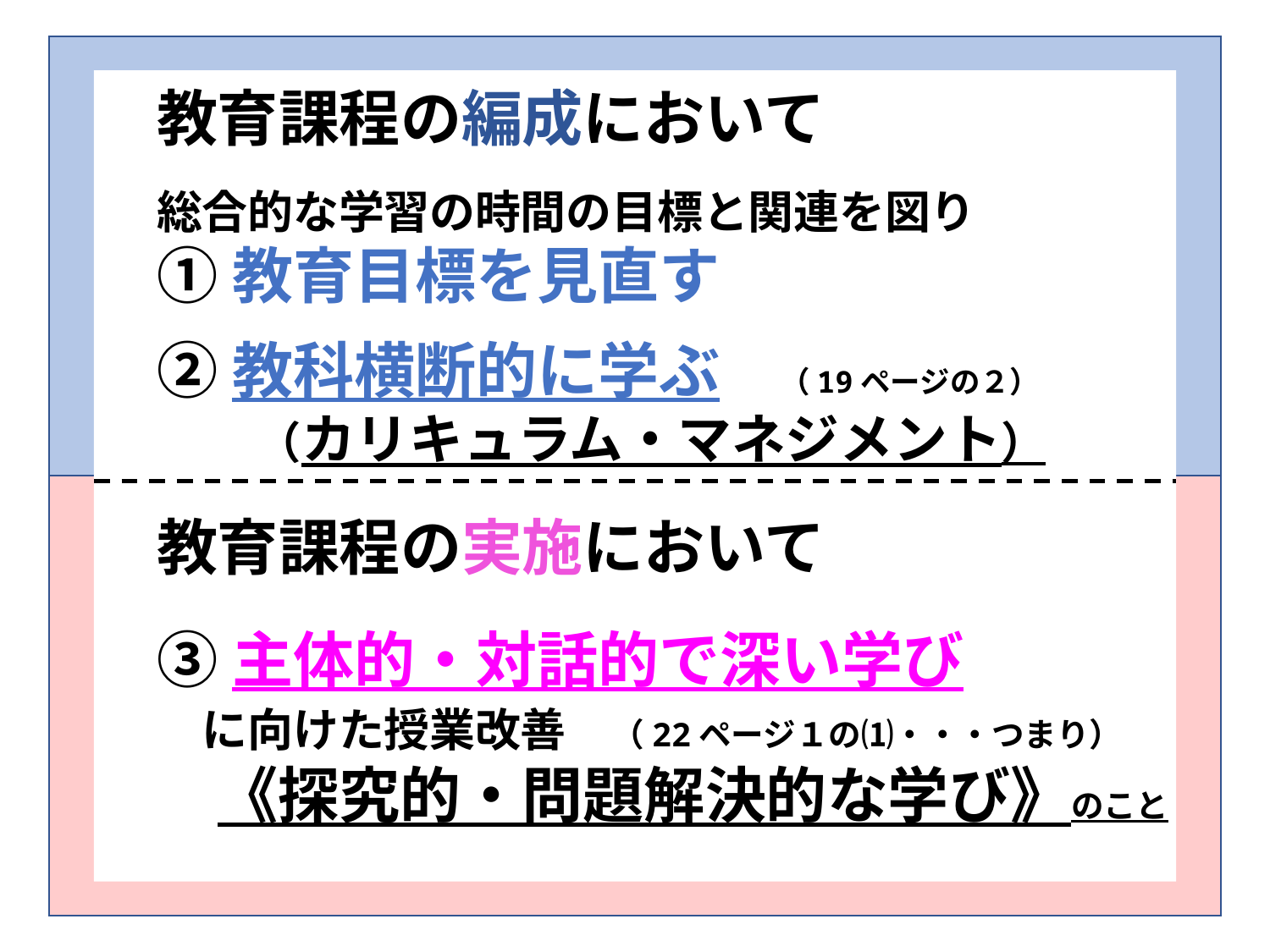

教育課程の編成において

総合的な学習の時間の目標と関連を図り
①教育目標を見直す

②教科横断的に学ぶ　　（19ページの２）
　　　（カリキュラム・マネジメント）

教育課程の実施において

③主体的・対話的で深い学び
　に向けた授業改善　（22ページ１の⑴・・・つまり）
　《探究的・問題解決的な学び》のこと